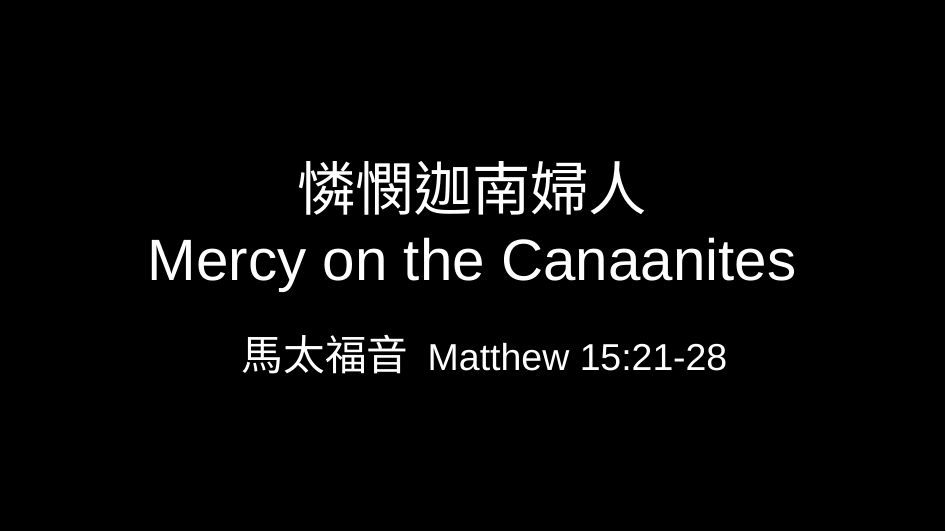

# 憐憫迦南婦人 Mercy on the Canaanites
馬太福音 Matthew 15:21-28